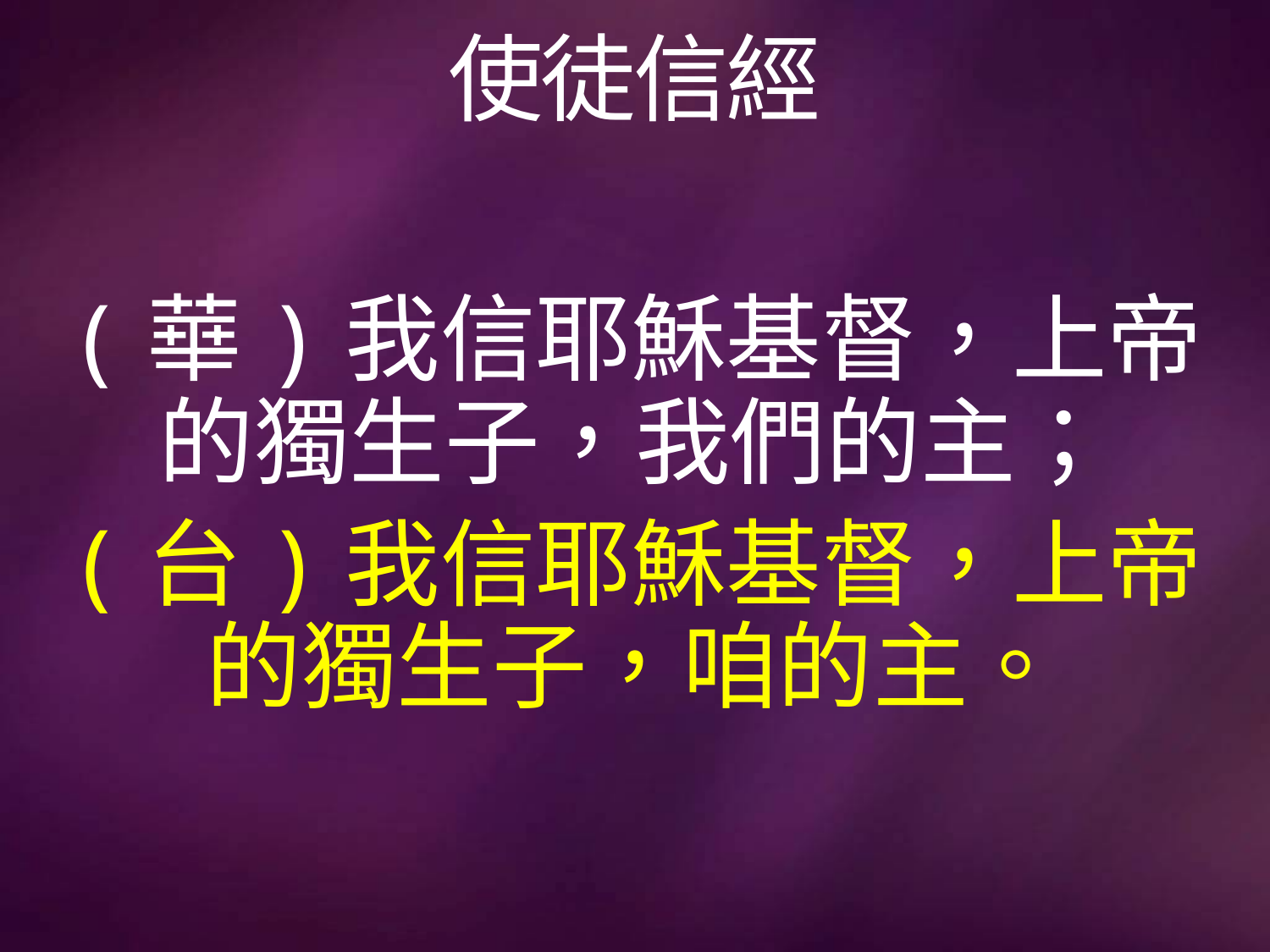

# 使徒信經
(華)我信耶穌基督，上帝的獨生子，我們的主；
(台)我信耶穌基督，上帝的獨生子，咱的主。